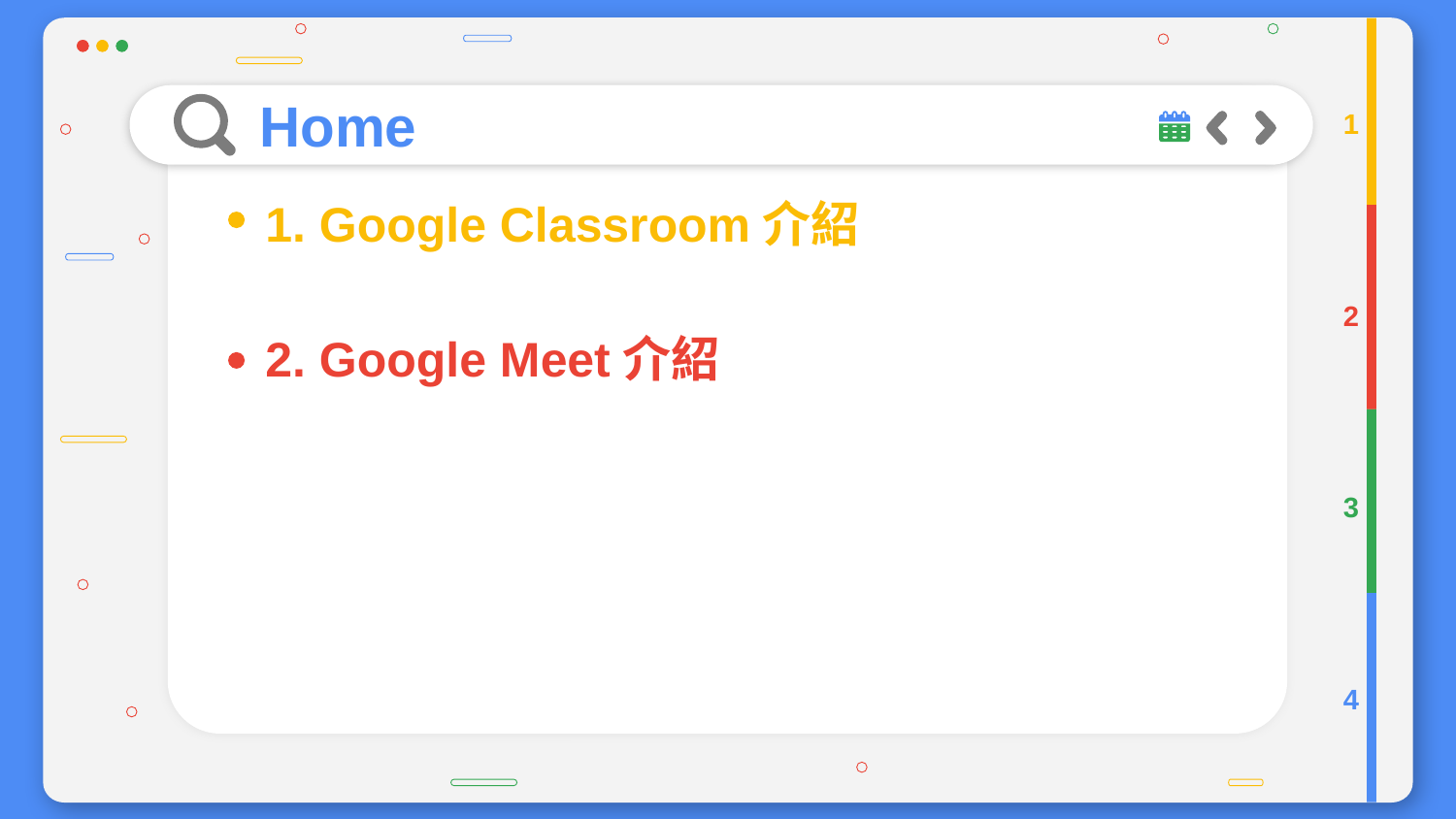

# Home
1

1. Google Classroom介紹

2

2. Google Meet介紹

3

4